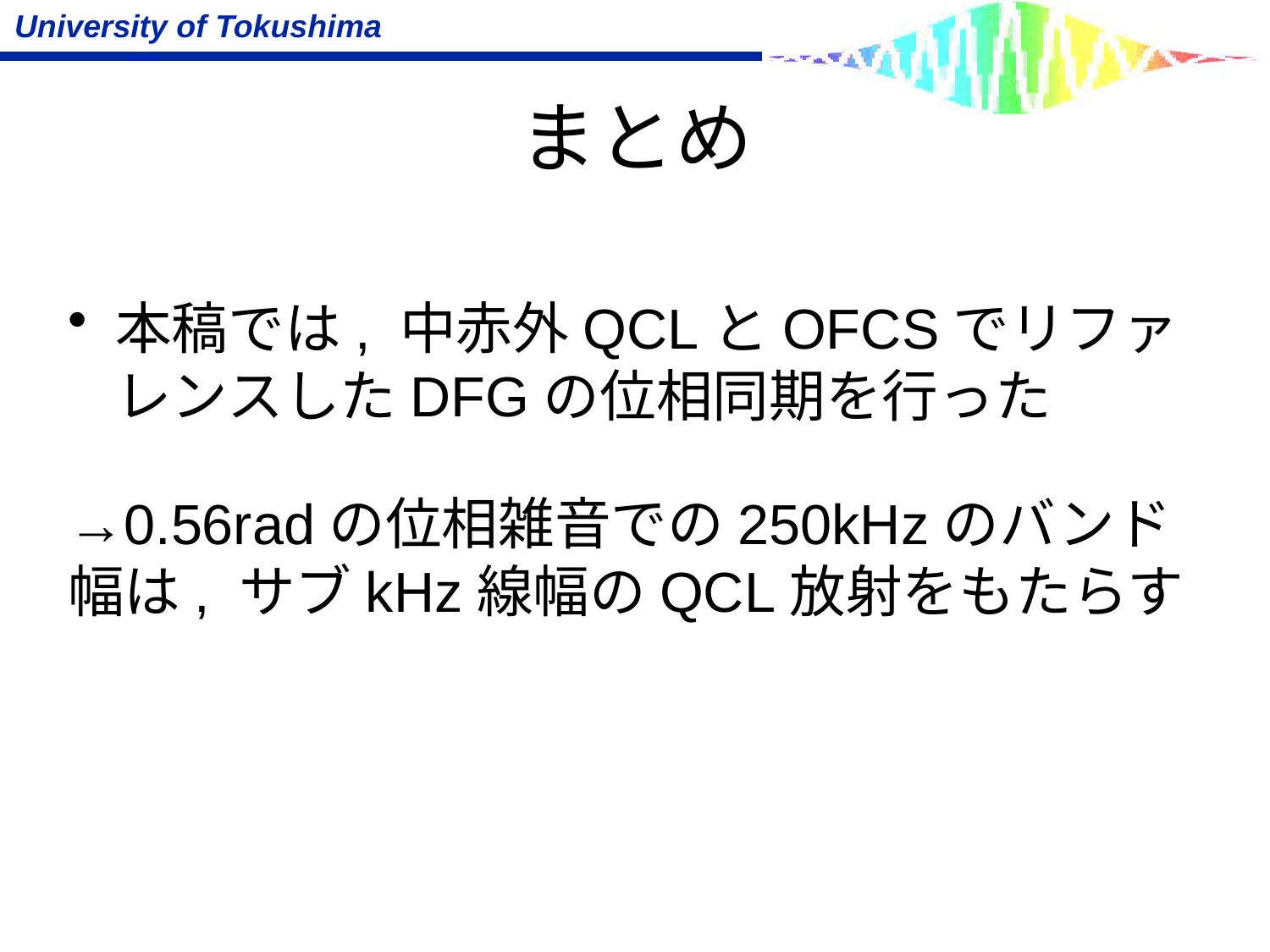

# まとめ
本稿では, 中赤外QCLとOFCSでリファレンスしたDFGの位相同期を行った

→0.56radの位相雑音での250kHzのバンド幅は, サブkHz線幅のQCL放射をもたらす